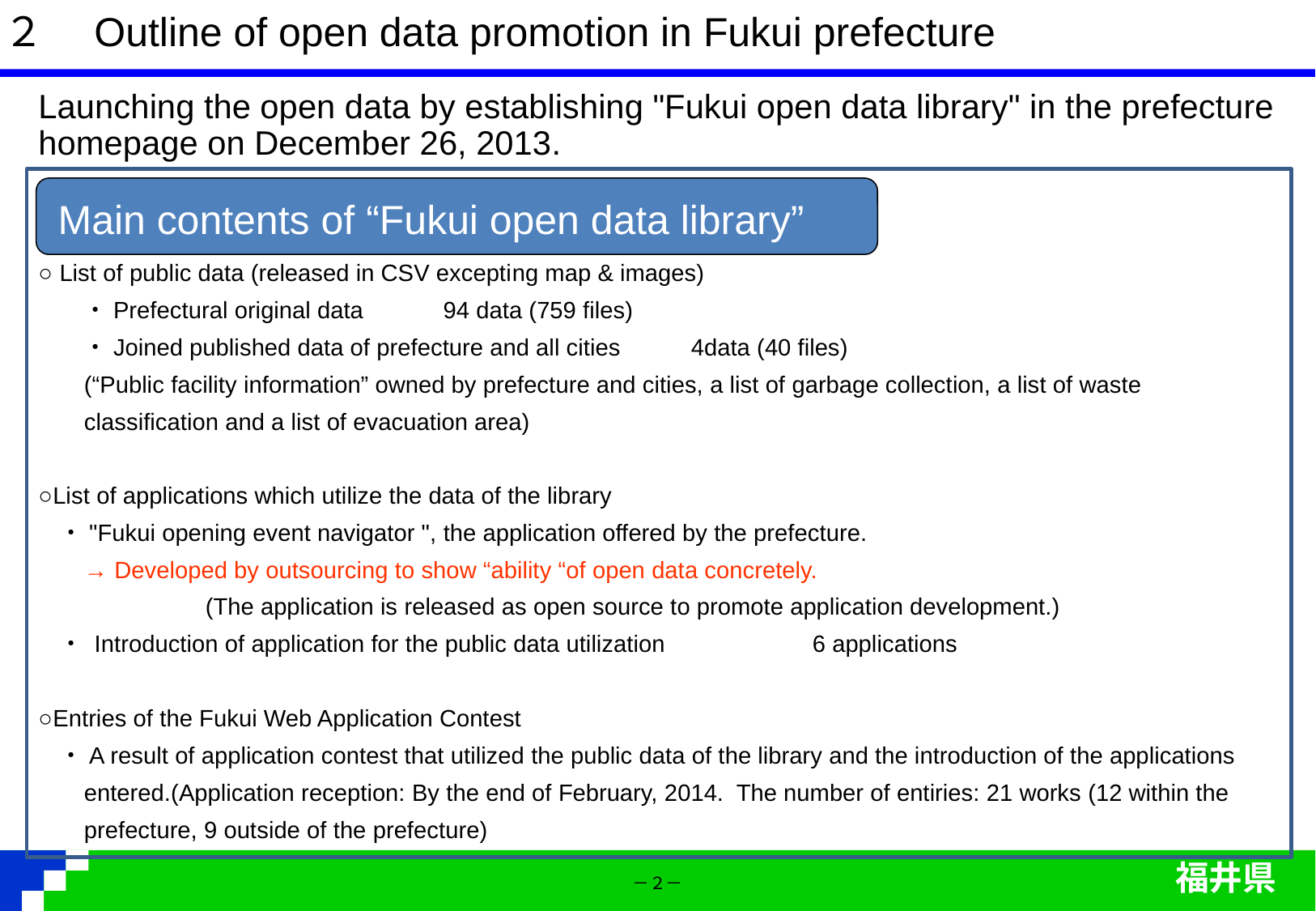

２　Outline of open data promotion in Fukui prefecture
Launching the open data by establishing "Fukui open data library" in the prefecture homepage on December 26, 2013.

○ List of public data (released in CSV excepting map & images)
	・Prefectural original data            94 data (759 files)
	・Joined published data of prefecture and all cities	4data (40 files)
	(“Public facility information” owned by prefecture and cities, a list of garbage collection, a list of waste classification and a list of evacuation area)

○List of applications which utilize the data of the library
   ・"Fukui opening event navigator ", the application offered by the prefecture.
	→ Developed by outsourcing to show “ability “of open data concretely.
		(The application is released as open source to promote application development.)
   ・ Introduction of application for the public data utilization		6 applications

○Entries of the Fukui Web Application Contest
   ・A result of application contest that utilized the public data of the library and the introduction of the applications entered.(Application reception: By the end of February, 2014.  The number of entiries: 21 works (12 within the prefecture, 9 outside of the prefecture)

Main contents of “Fukui open data library”
－２－